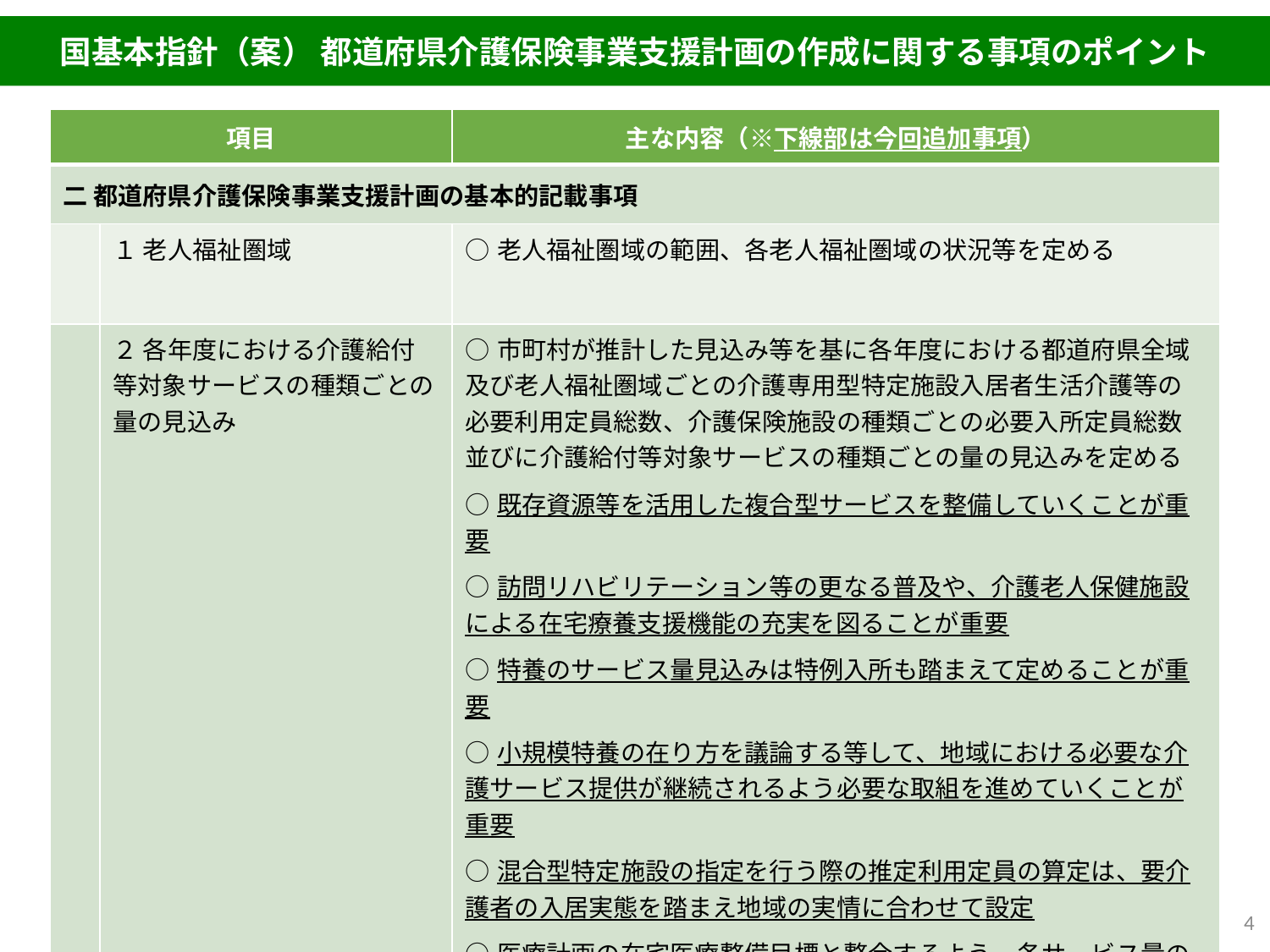

国基本指針（案） 都道府県介護保険事業支援計画の作成に関する事項のポイント
| 項目 |  | 主な内容（※下線部は今回追加事項） |
| --- | --- | --- |
| 二 都道府県介護保険事業支援計画の基本的記載事項 |  |  |
|  | １ 老人福祉圏域 | ○老人福祉圏域の範囲、各老人福祉圏域の状況等を定める |
|  | ２ 各年度における介護給付等対象サービスの種類ごとの量の見込み | ○市町村が推計した見込み等を基に各年度における都道府県全域及び老人福祉圏域ごとの介護専用型特定施設入居者生活介護等の必要利用定員総数、介護保険施設の種類ごとの必要入所定員総数並びに介護給付等対象サービスの種類ごとの量の見込みを定める ○既存資源等を活用した複合型サービスを整備していくことが重要 ○訪問リハビリテーション等の更なる普及や、介護老人保健施設による在宅療養支援機能の充実を図ることが重要 ○特養のサービス量見込みは特例入所も踏まえて定めることが重要 ○小規模特養の在り方を議論する等して、地域における必要な介護サービス提供が継続されるよう必要な取組を進めていくことが重要 ○混合型特定施設の指定を行う際の推定利用定員の算定は、要介護者の入居実態を踏まえ地域の実情に合わせて設定 ○医療計画の在宅医療整備目標と整合するよう、各サービス量の見込みを設定 |
4